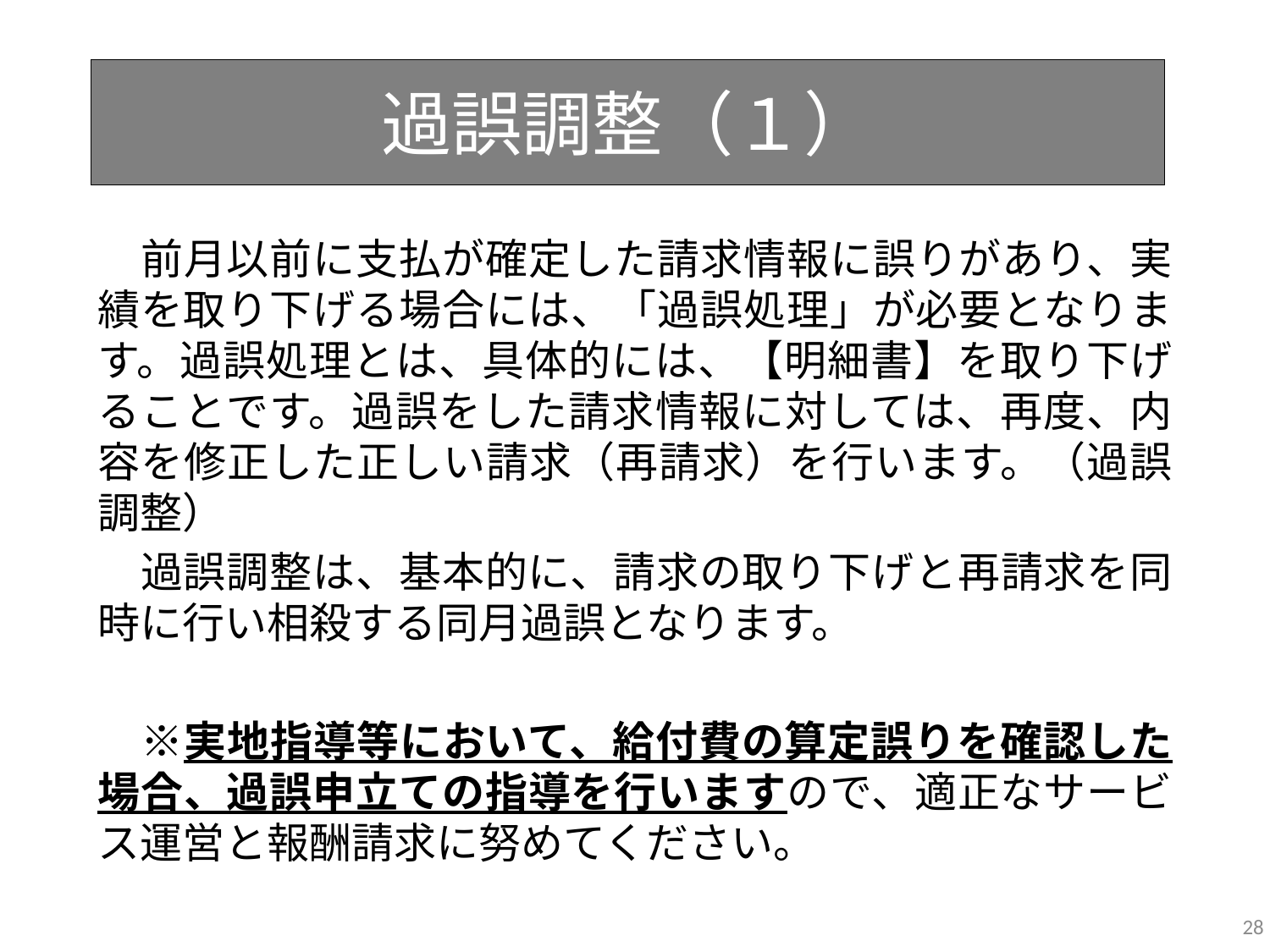

過誤調整（１）
　前月以前に支払が確定した請求情報に誤りがあり、実績を取り下げる場合には、「過誤処理」が必要となります。過誤処理とは、具体的には、【明細書】を取り下げることです。過誤をした請求情報に対しては、再度、内容を修正した正しい請求（再請求）を行います。（過誤調整）
　過誤調整は、基本的に、請求の取り下げと再請求を同時に行い相殺する同月過誤となります。

　※実地指導等において、給付費の算定誤りを確認した場合、過誤申立ての指導を行いますので、適正なサービス運営と報酬請求に努めてください。
28